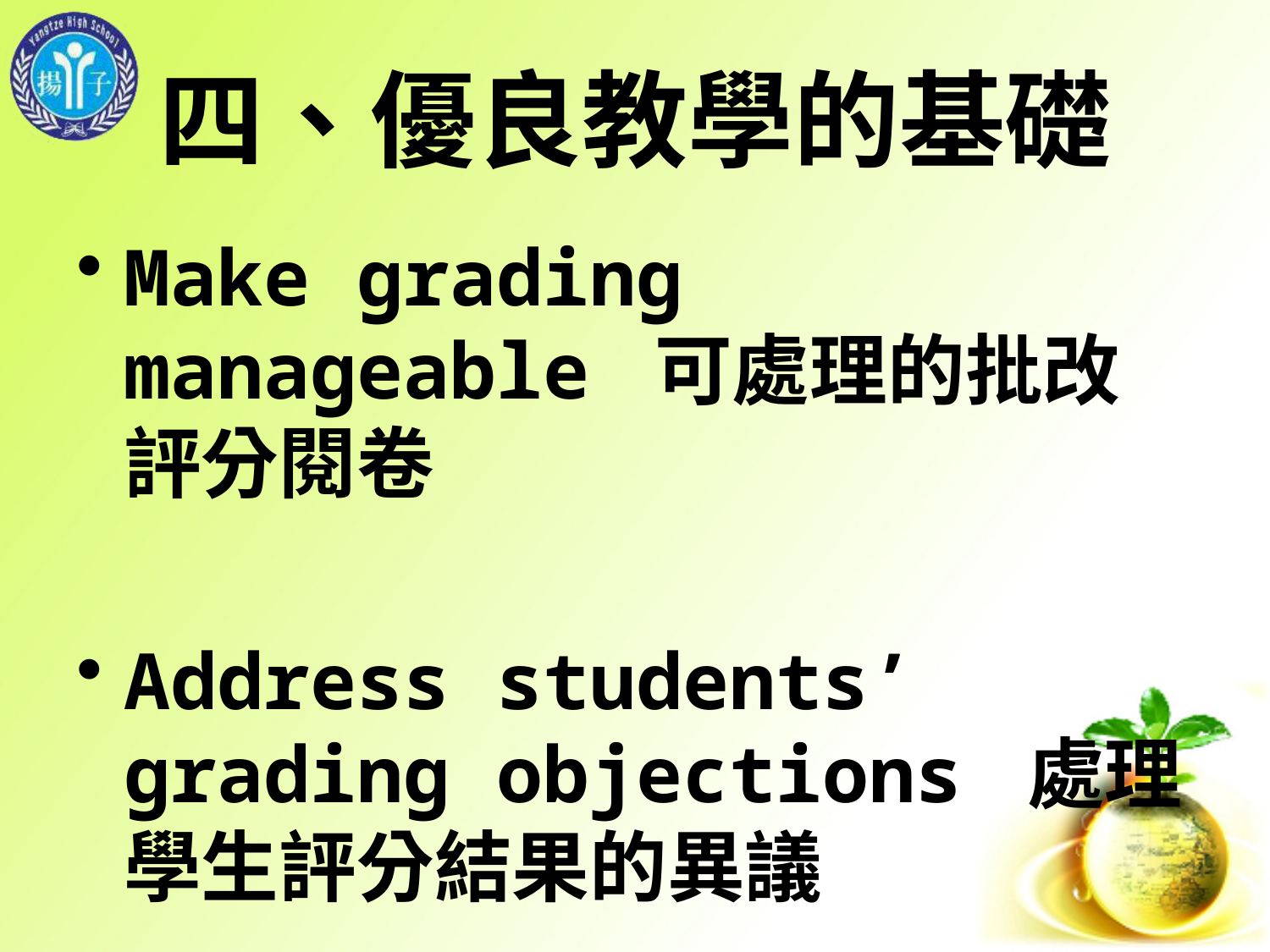

# 四、優良教學的基礎
Make grading manageable 可處理的批改評分閱卷

Address students’ grading objections 處理學生評分結果的異議